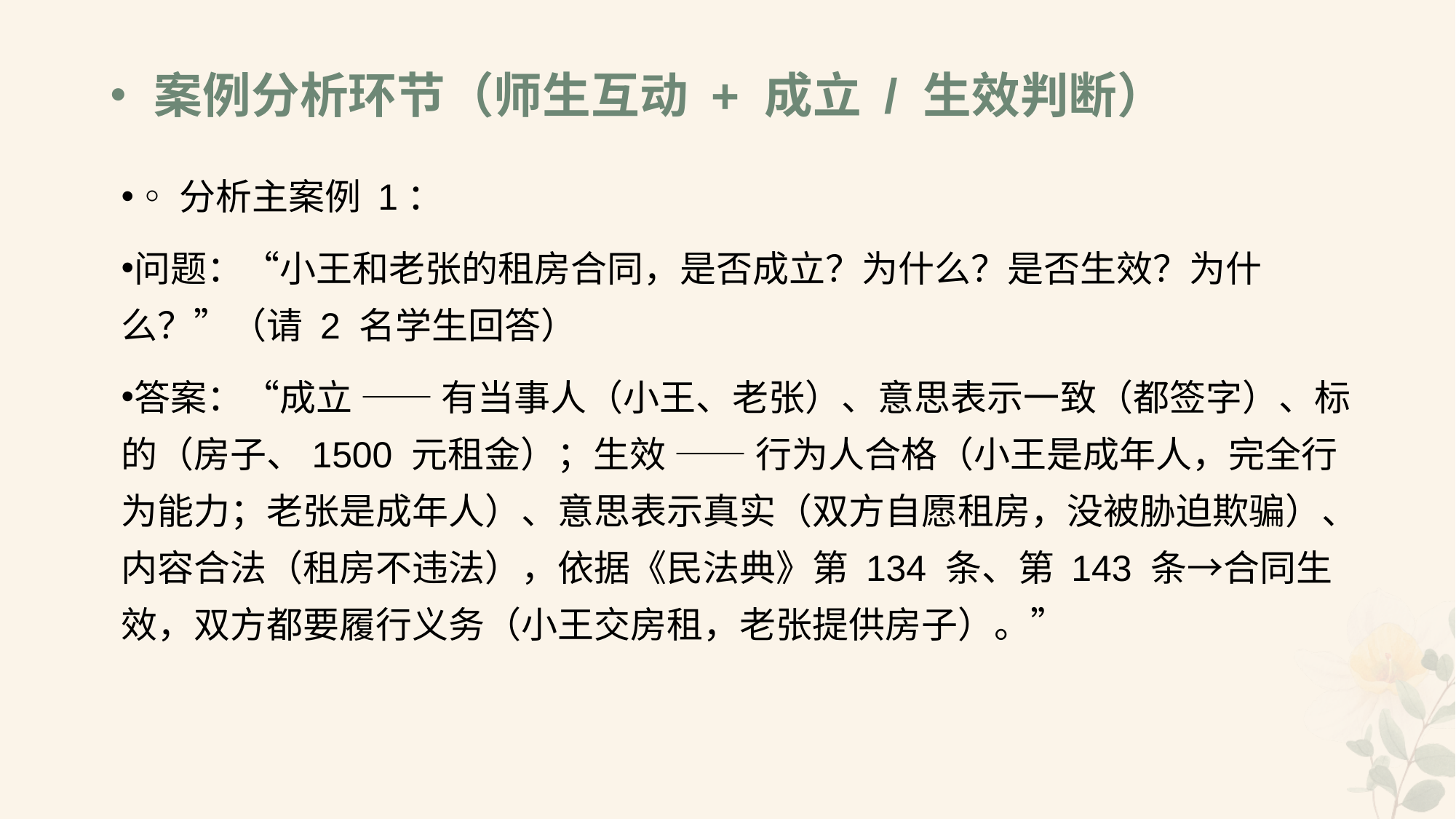

# •案例分析环节（师生互动 + 成立 / 生效判断）
◦分析主案例 1：
问题：“小王和老张的租房合同，是否成立？为什么？是否生效？为什么？”（请 2 名学生回答）
答案：“成立 —— 有当事人（小王、老张）、意思表示一致（都签字）、标的（房子、1500 元租金）；生效 —— 行为人合格（小王是成年人，完全行为能力；老张是成年人）、意思表示真实（双方自愿租房，没被胁迫欺骗）、内容合法（租房不违法），依据《民法典》第 134 条、第 143 条→合同生效，双方都要履行义务（小王交房租，老张提供房子）。”